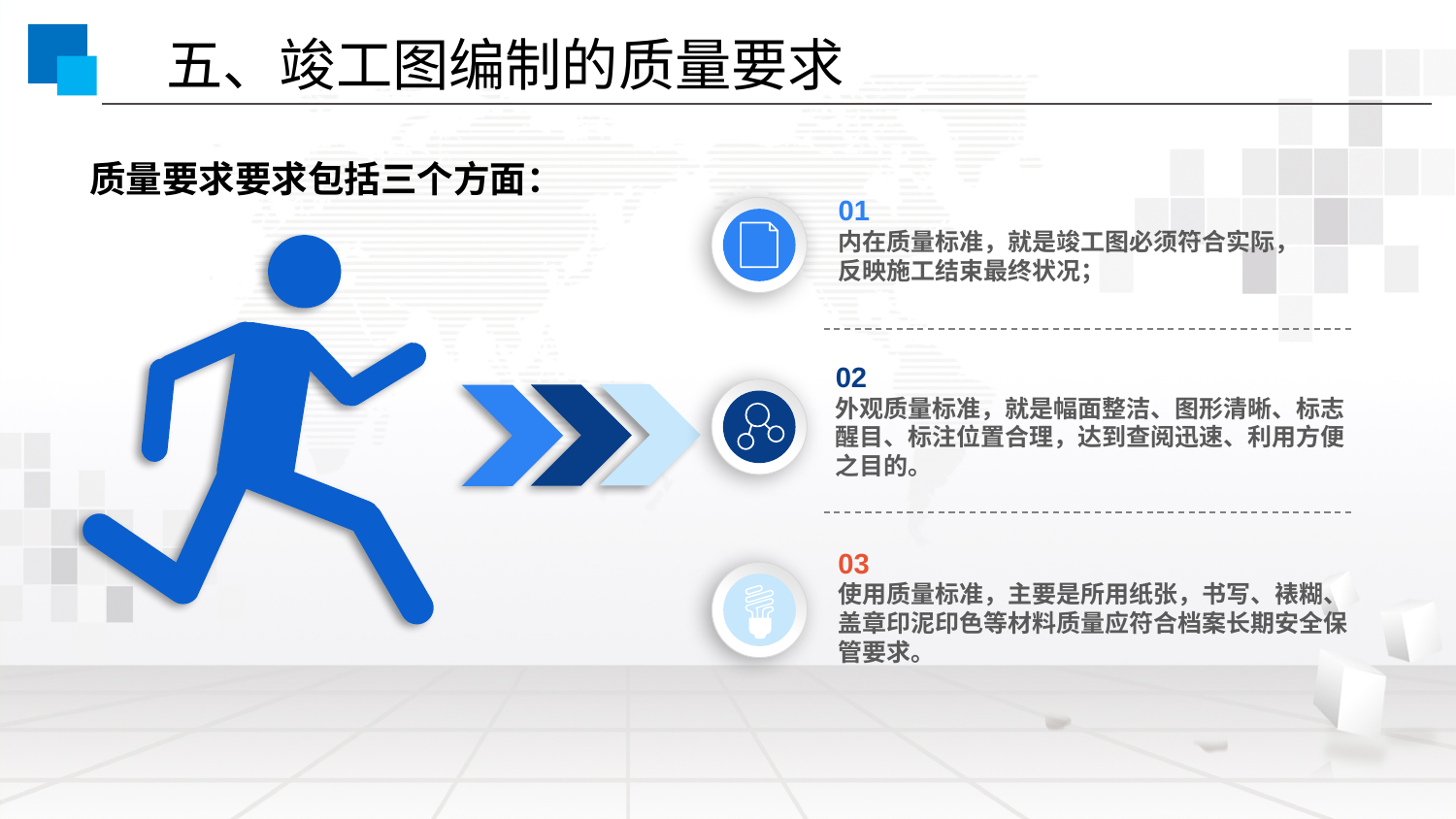

五、竣工图编制的质量要求
质量要求要求包括三个方面：
01
内在质量标准，就是竣工图必须符合实际，反映施工结束最终状况；

02
外观质量标准，就是幅面整洁、图形清晰、标志醒目、标注位置合理，达到查阅迅速、利用方便之目的。

03
使用质量标准，主要是所用纸张，书写、裱糊、盖章印泥印色等材料质量应符合档案长期安全保管要求。